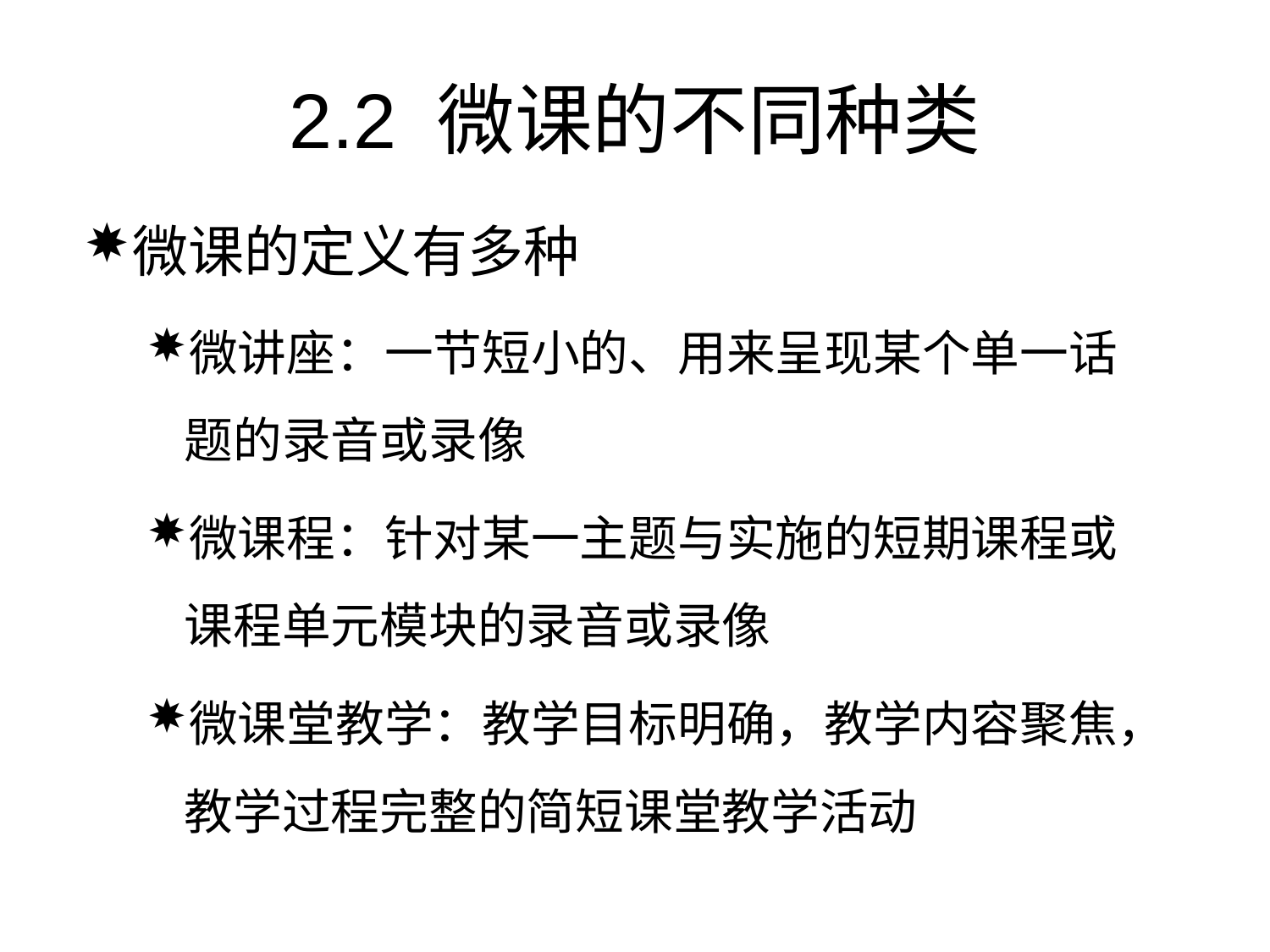

# 2.2 微课的不同种类
微课的定义有多种
微讲座：一节短小的、用来呈现某个单一话题的录音或录像
微课程：针对某一主题与实施的短期课程或课程单元模块的录音或录像
微课堂教学：教学目标明确，教学内容聚焦，教学过程完整的简短课堂教学活动